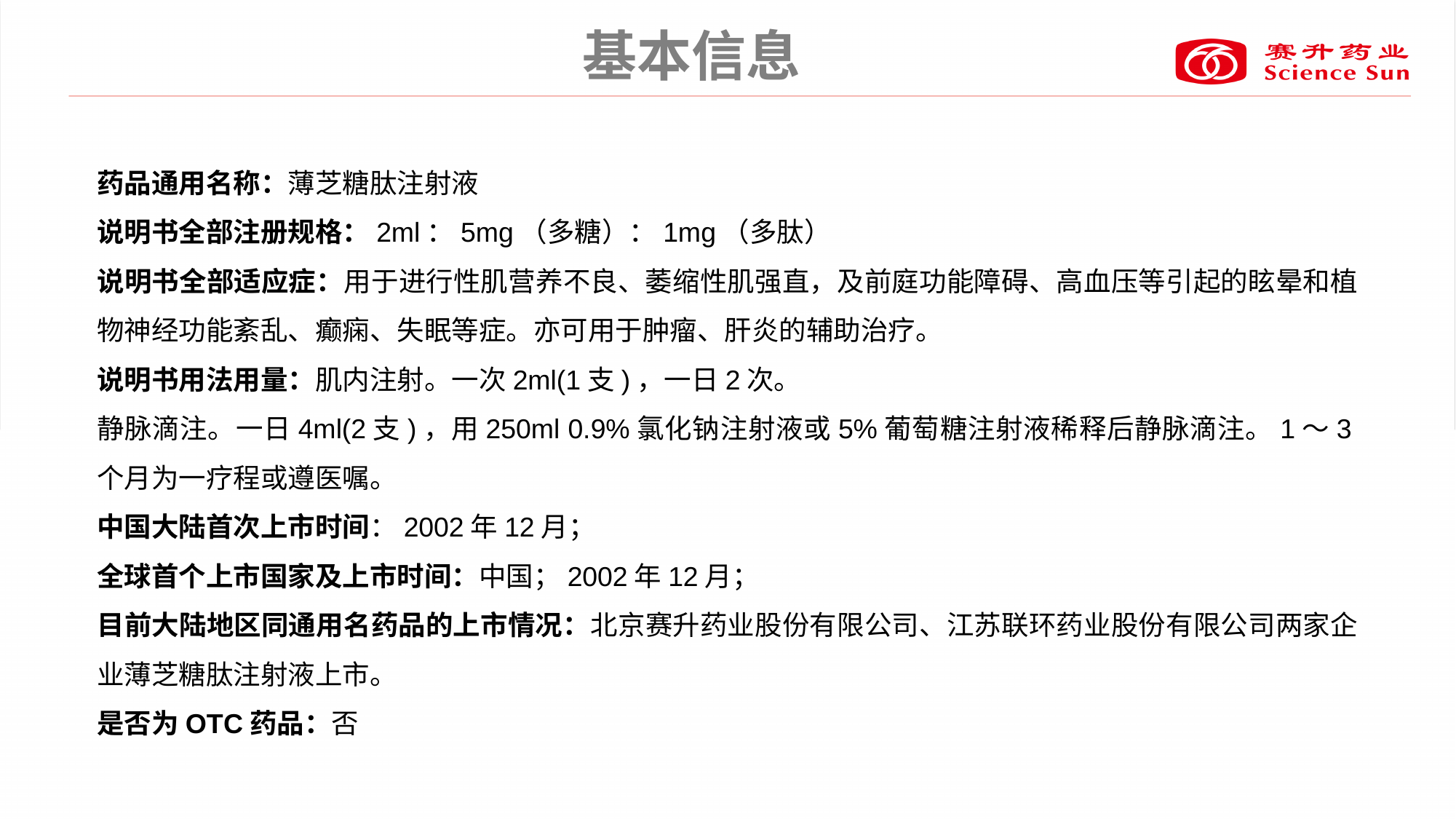

基本信息
药品通用名称：薄芝糖肽注射液
说明书全部注册规格：2ml：5mg（多糖）：1mg（多肽）
说明书全部适应症：用于进行性肌营养不良、萎缩性肌强直，及前庭功能障碍、高血压等引起的眩晕和植物神经功能紊乱、癫痫、失眠等症。亦可用于肿瘤、肝炎的辅助治疗。
说明书用法用量：肌内注射。一次2ml(1支)，一日2次。
静脉滴注。一日4ml(2支)，用250ml 0.9%氯化钠注射液或5%葡萄糖注射液稀释后静脉滴注。1～3个月为一疗程或遵医嘱。
中国大陆首次上市时间：2002年12月；
全球首个上市国家及上市时间：中国；2002年12月；
目前大陆地区同通用名药品的上市情况：北京赛升药业股份有限公司、江苏联环药业股份有限公司两家企业薄芝糖肽注射液上市。
是否为OTC药品：否